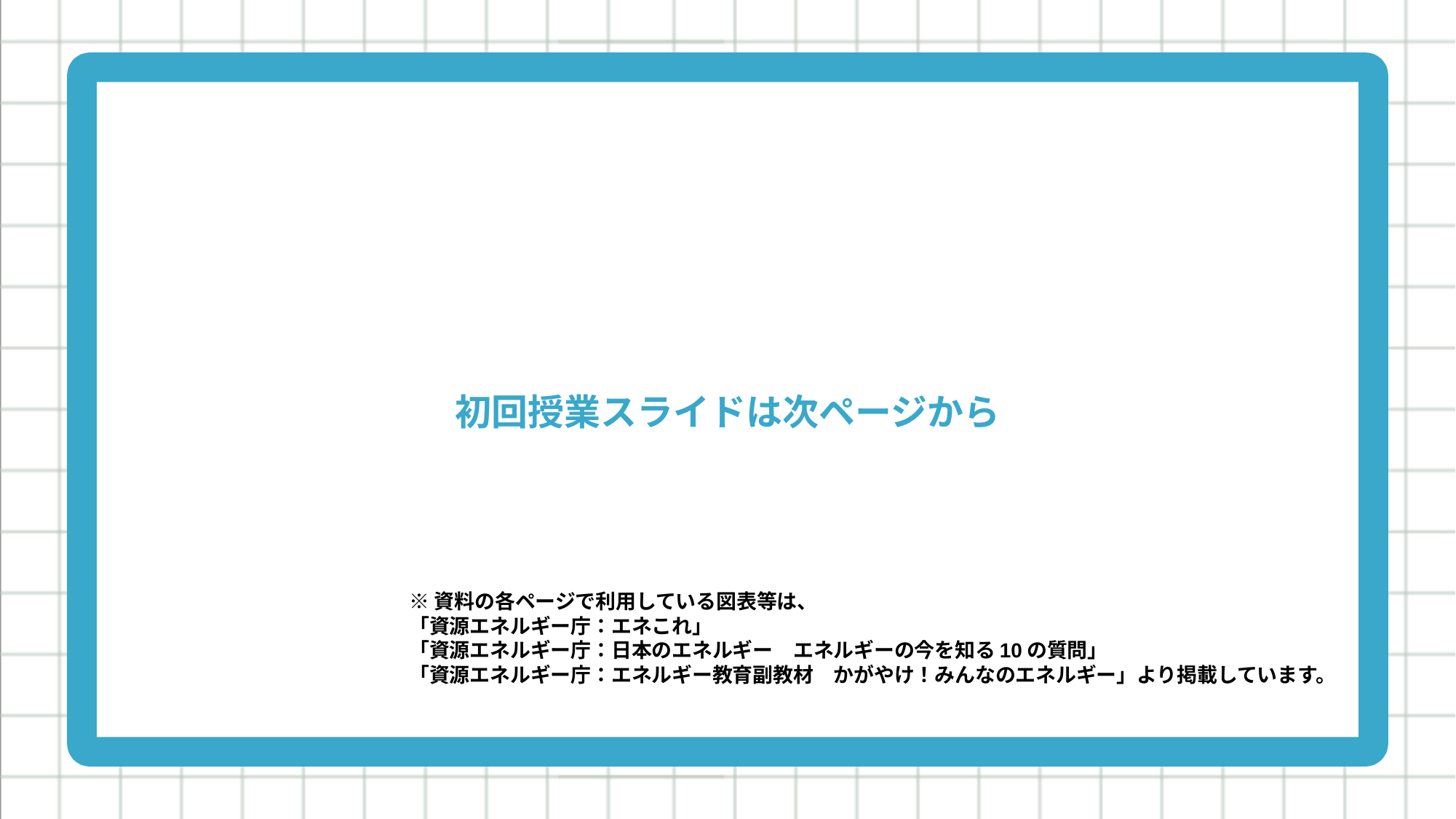

初回授業スライドは次ページから
※資料の各ページで利用している図表等は、
「資源エネルギー庁：エネこれ」
「資源エネルギー庁：日本のエネルギー　エネルギーの今を知る10の質問」
「資源エネルギー庁：エネルギー教育副教材　かがやけ！みんなのエネルギー」より掲載しています。